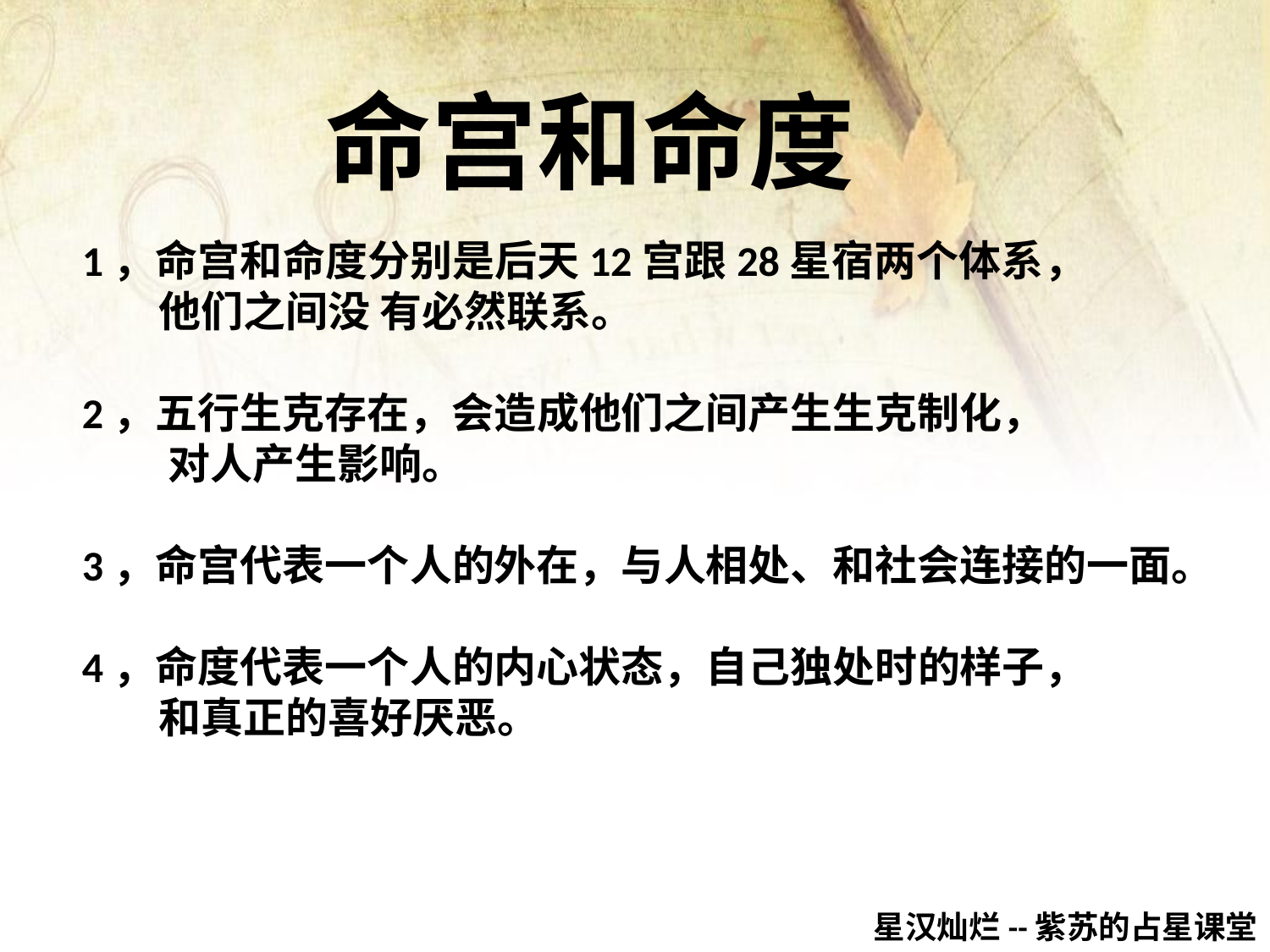

命宫和命度
1，命宫和命度分别是后天12宫跟28星宿两个体系，
       他们之间没 有必然联系。

2，五行生克存在，会造成他们之间产生生克制化，
        对人产生影响。

3，命宫代表一个人的外在，与人相处、和社会连接的一面。

4，命度代表一个人的内心状态，自己独处时的样子，
       和真正的喜好厌恶。

星汉灿烂--紫苏的占星课堂